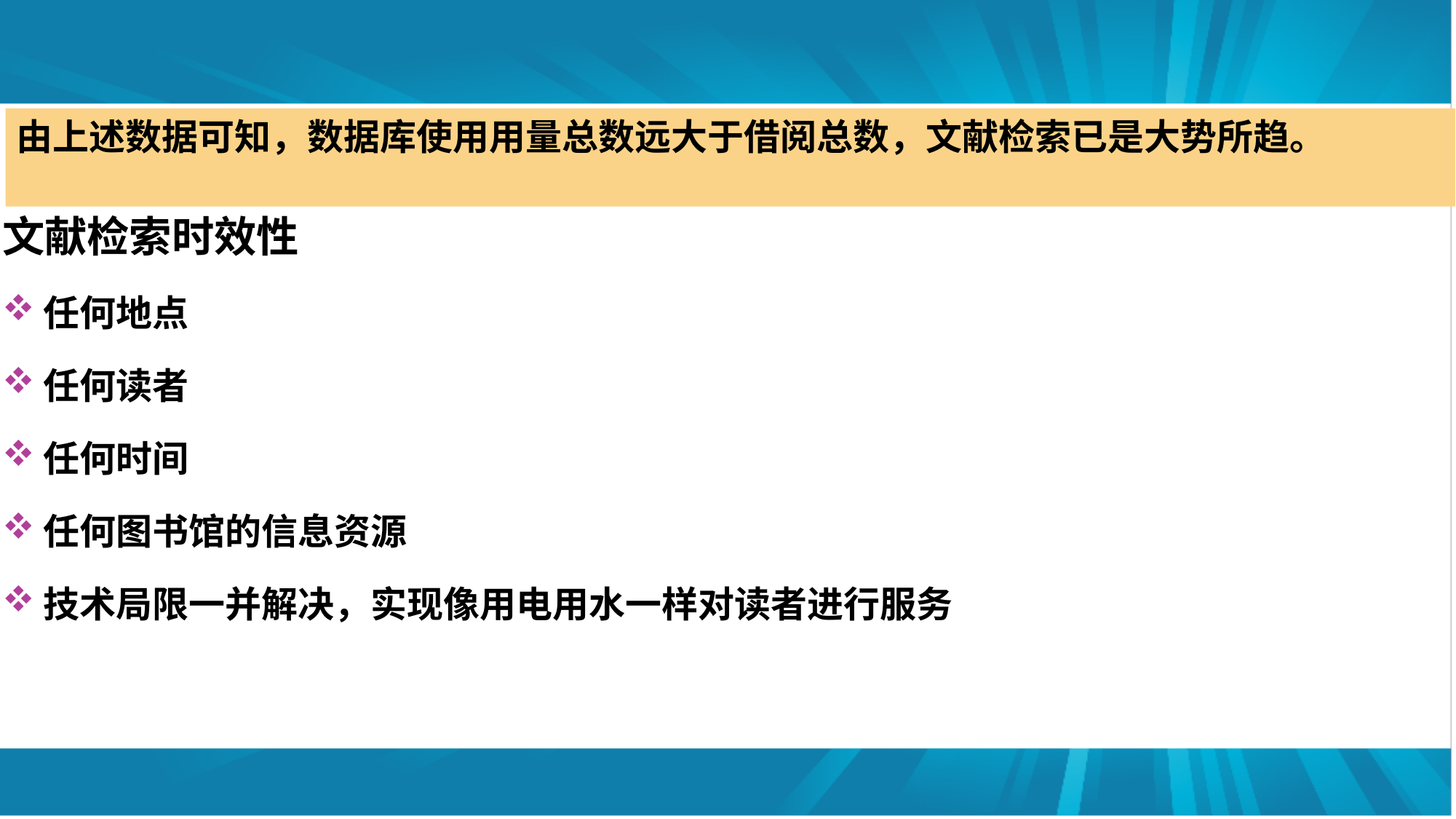

由上述数据可知，数据库使用用量总数远大于借阅总数，文献检索已是大势所趋。

文献检索时效性
任何地点
任何读者
任何时间
任何图书馆的信息资源
技术局限一并解决，实现像用电用水一样对读者进行服务